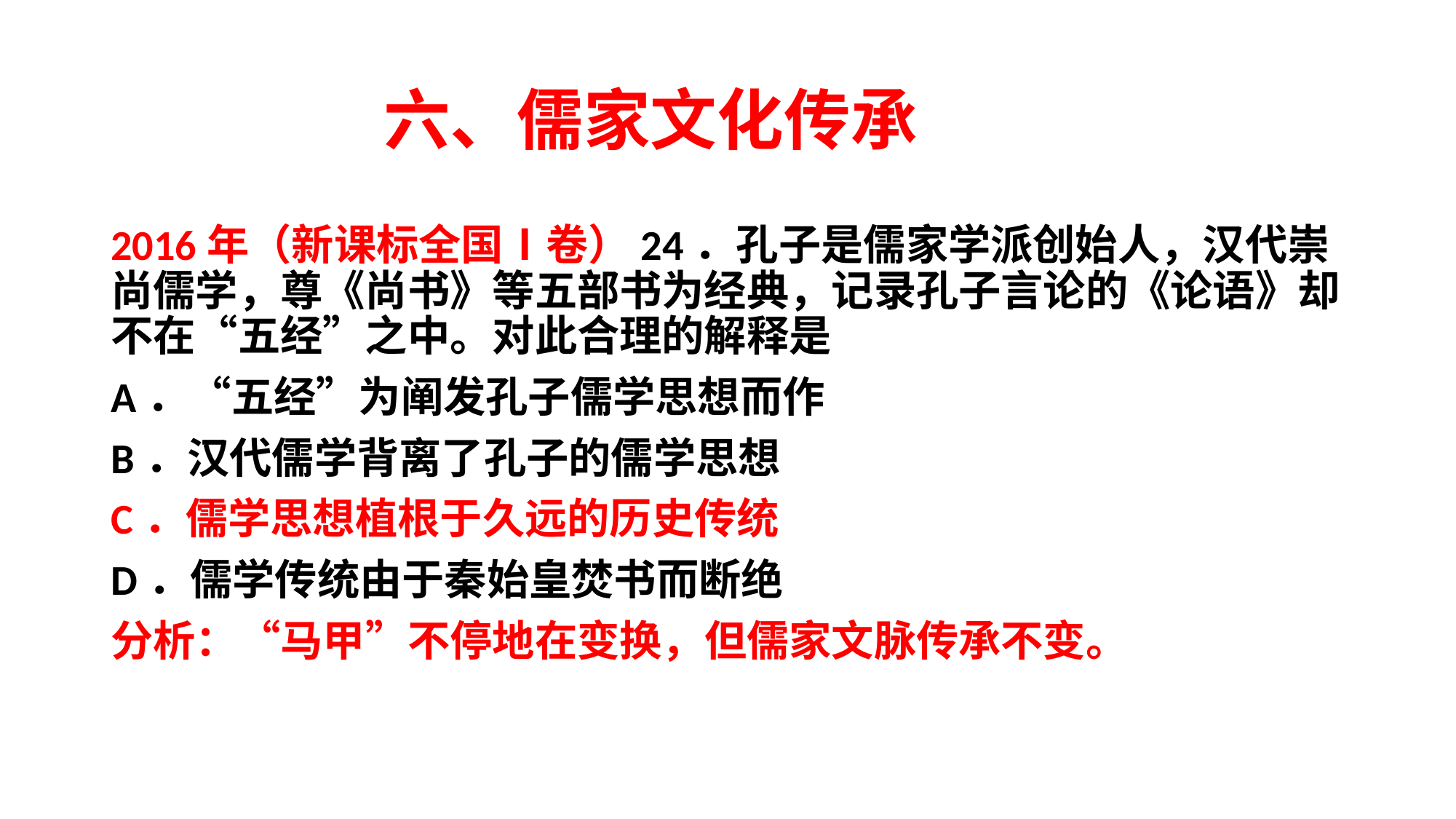

# 六、儒家文化传承
2016年（新课标全国Ⅰ卷）24．孔子是儒家学派创始人，汉代崇尚儒学，尊《尚书》等五部书为经典，记录孔子言论的《论语》却不在“五经”之中。对此合理的解释是
A．“五经”为阐发孔子儒学思想而作
B．汉代儒学背离了孔子的儒学思想
C．儒学思想植根于久远的历史传统
D．儒学传统由于秦始皇焚书而断绝
分析：“马甲”不停地在变换，但儒家文脉传承不变。